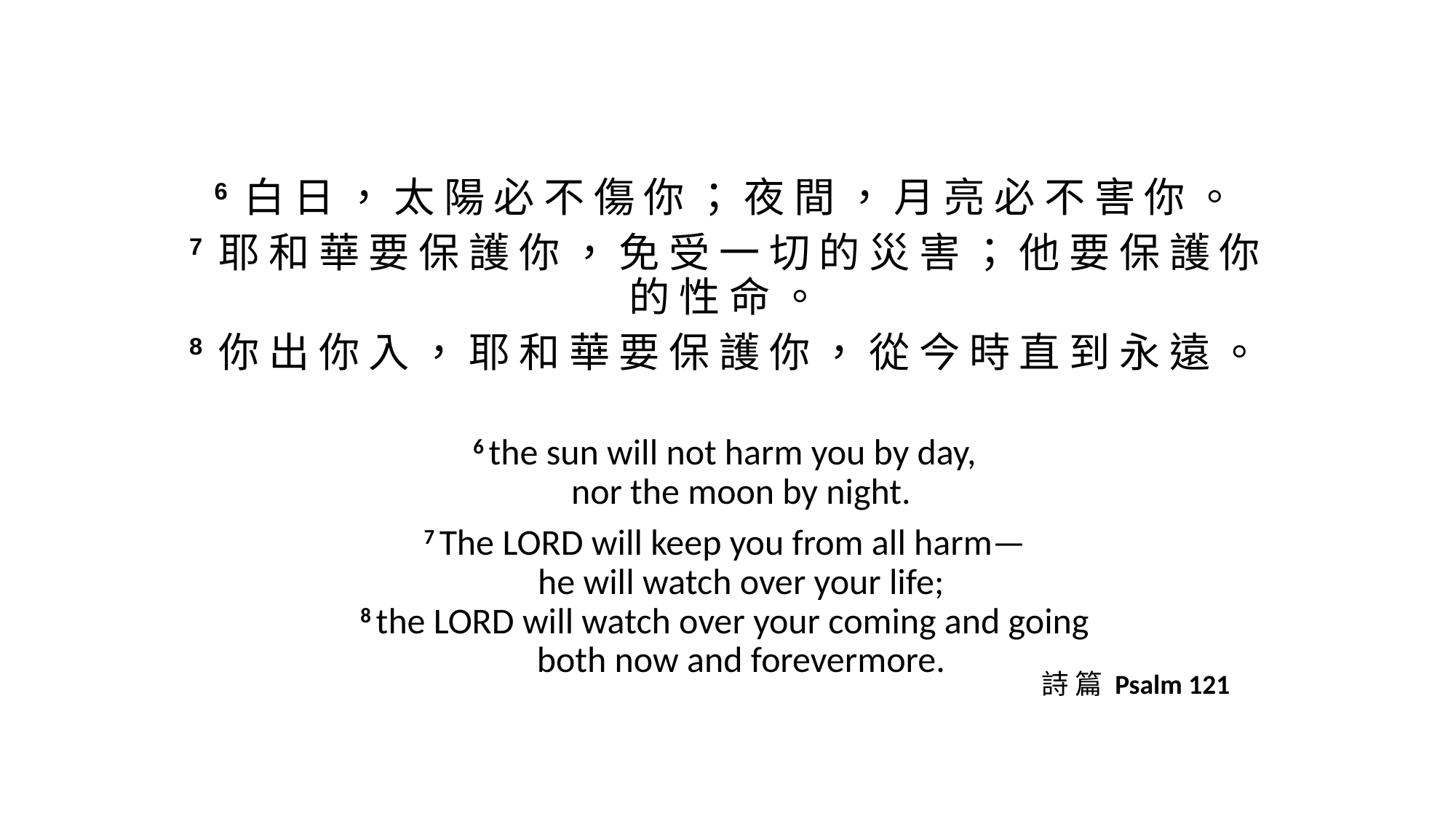

6 白 日 ， 太 陽 必 不 傷 你 ； 夜 間 ， 月 亮 必 不 害 你 。
7 耶 和 華 要 保 護 你 ， 免 受 一 切 的 災 害 ； 他 要 保 護 你 的 性 命 。
8 你 出 你 入 ， 耶 和 華 要 保 護 你 ， 從 今 時 直 到 永 遠 。

6 the sun will not harm you by day,
    nor the moon by night.
7 The Lord will keep you from all harm—
    he will watch over your life;
8 the Lord will watch over your coming and going
    both now and forevermore.
詩 篇 Psalm 121